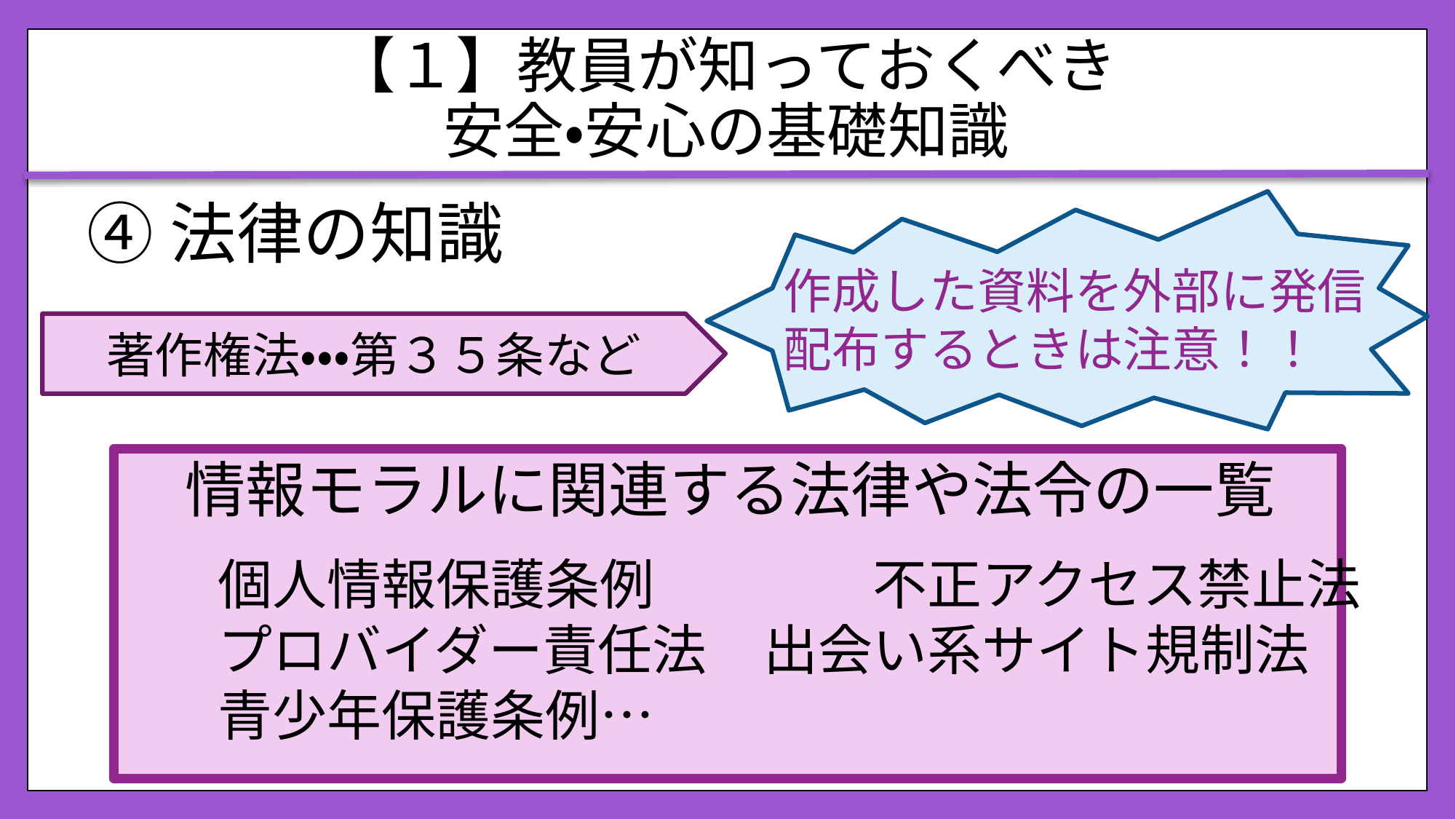

# 【１】教員が知っておくべき 安全・安心の基礎知識

④法律の知識
作成した資料を外部に発信
配布するときは注意！！
著作権法・・・第３５条など
情報モラルに関連する法律や法令の一覧

個人情報保護条例		不正アクセス禁止法
プロバイダー責任法	出会い系サイト規制法
青少年保護条例…